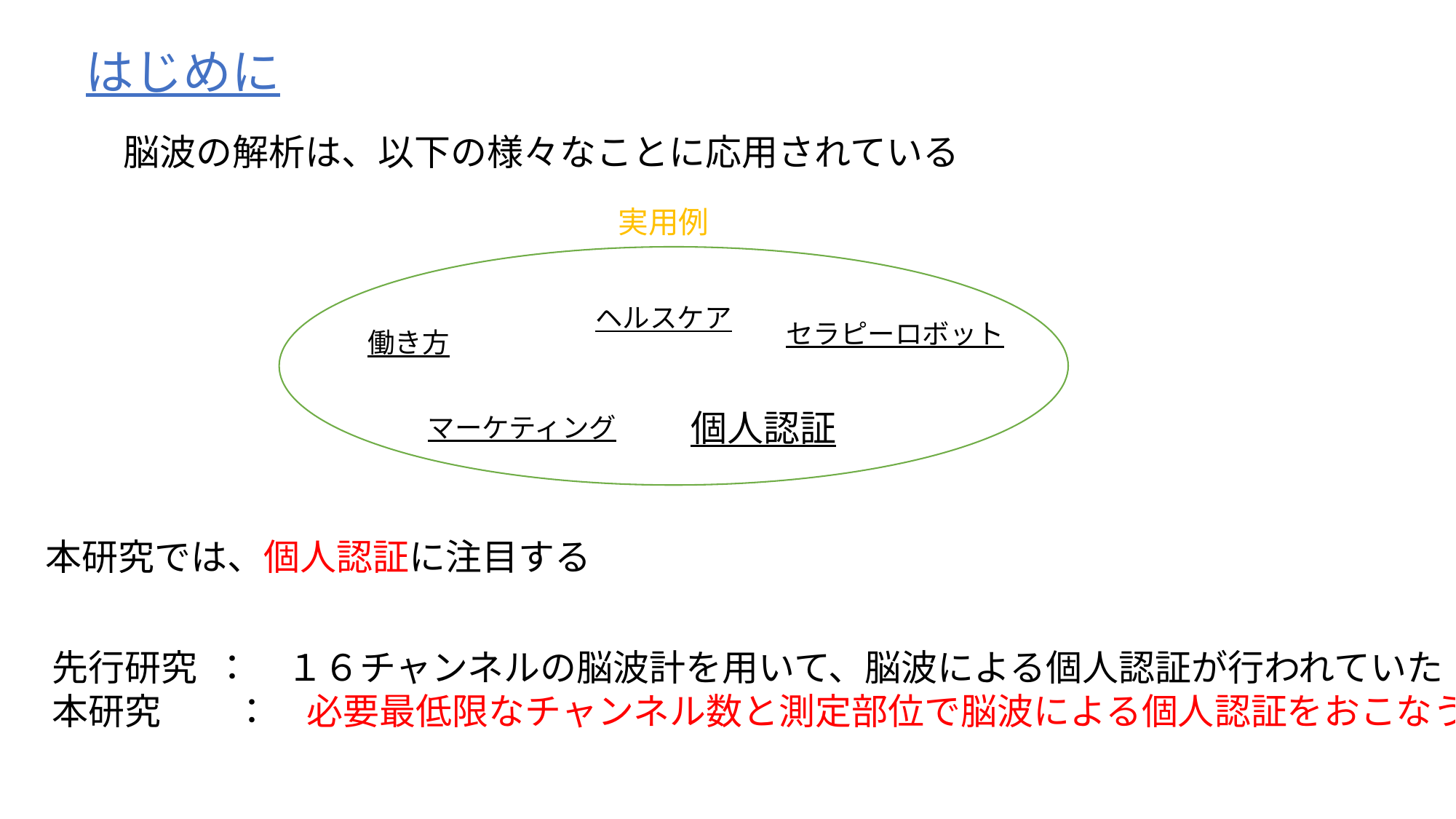

はじめに
脳波の解析は、以下の様々なことに応用されている
実用例

ヘルスケア
セラピーロボット

働き方

個人認証
マーケティング

本研究では、個人認証に注目する
先行研究  ：　１６チャンネルの脳波計を用いて、脳波による個人認証が行われていた
本研究　　：　必要最低限なチャンネル数と測定部位で脳波による個人認証をおこなう